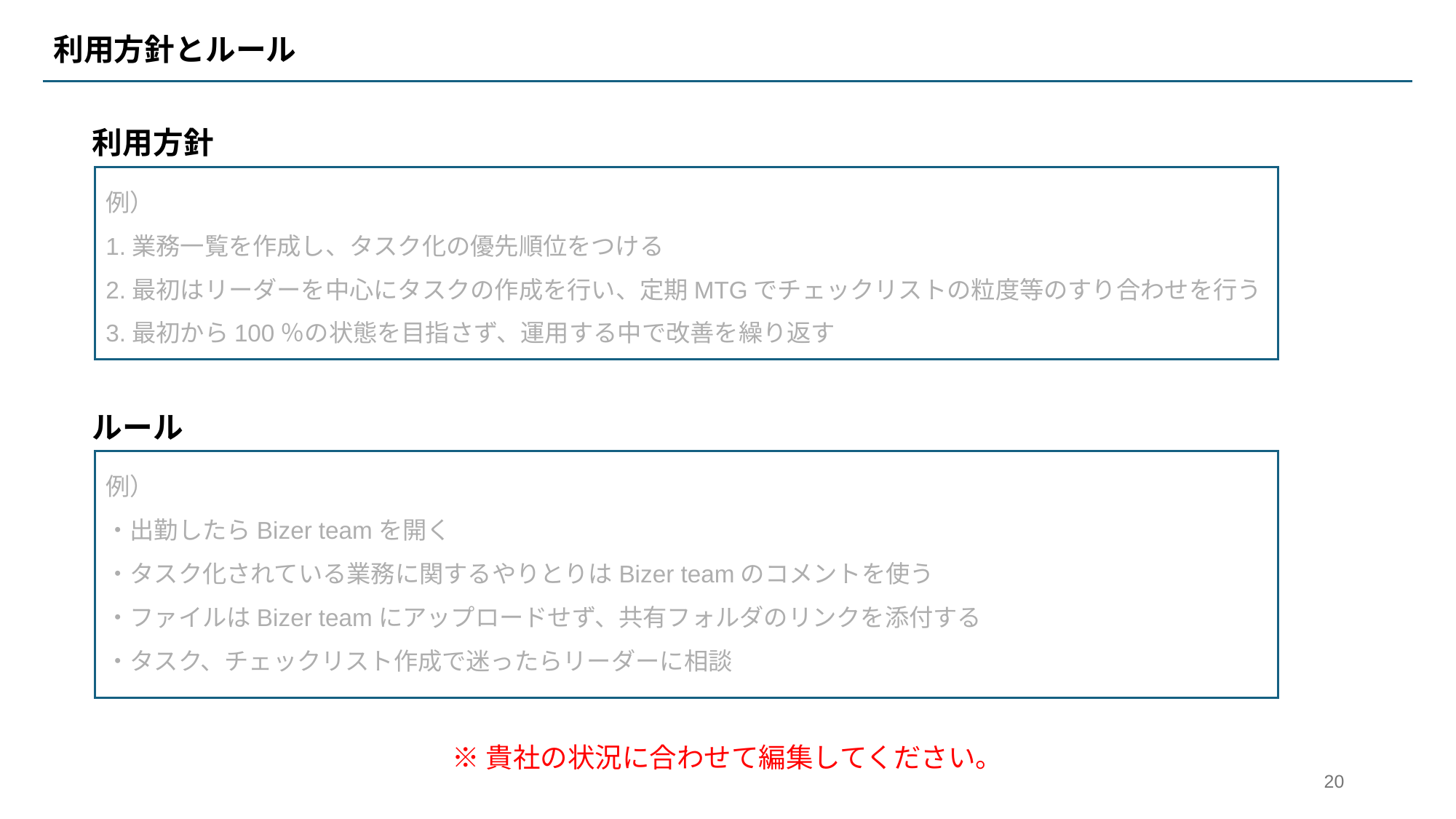

# 利用方針とルール
利用方針
例）
1.業務一覧を作成し、タスク化の優先順位をつける
2.最初はリーダーを中心にタスクの作成を行い、定期MTGでチェックリストの粒度等のすり合わせを行う
3.最初から100％の状態を目指さず、運用する中で改善を繰り返す
ルール
例）
・出勤したらBizer teamを開く
・タスク化されている業務に関するやりとりはBizer teamのコメントを使う
・ファイルはBizer teamにアップロードせず、共有フォルダのリンクを添付する
・タスク、チェックリスト作成で迷ったらリーダーに相談
※貴社の状況に合わせて編集してください。
20